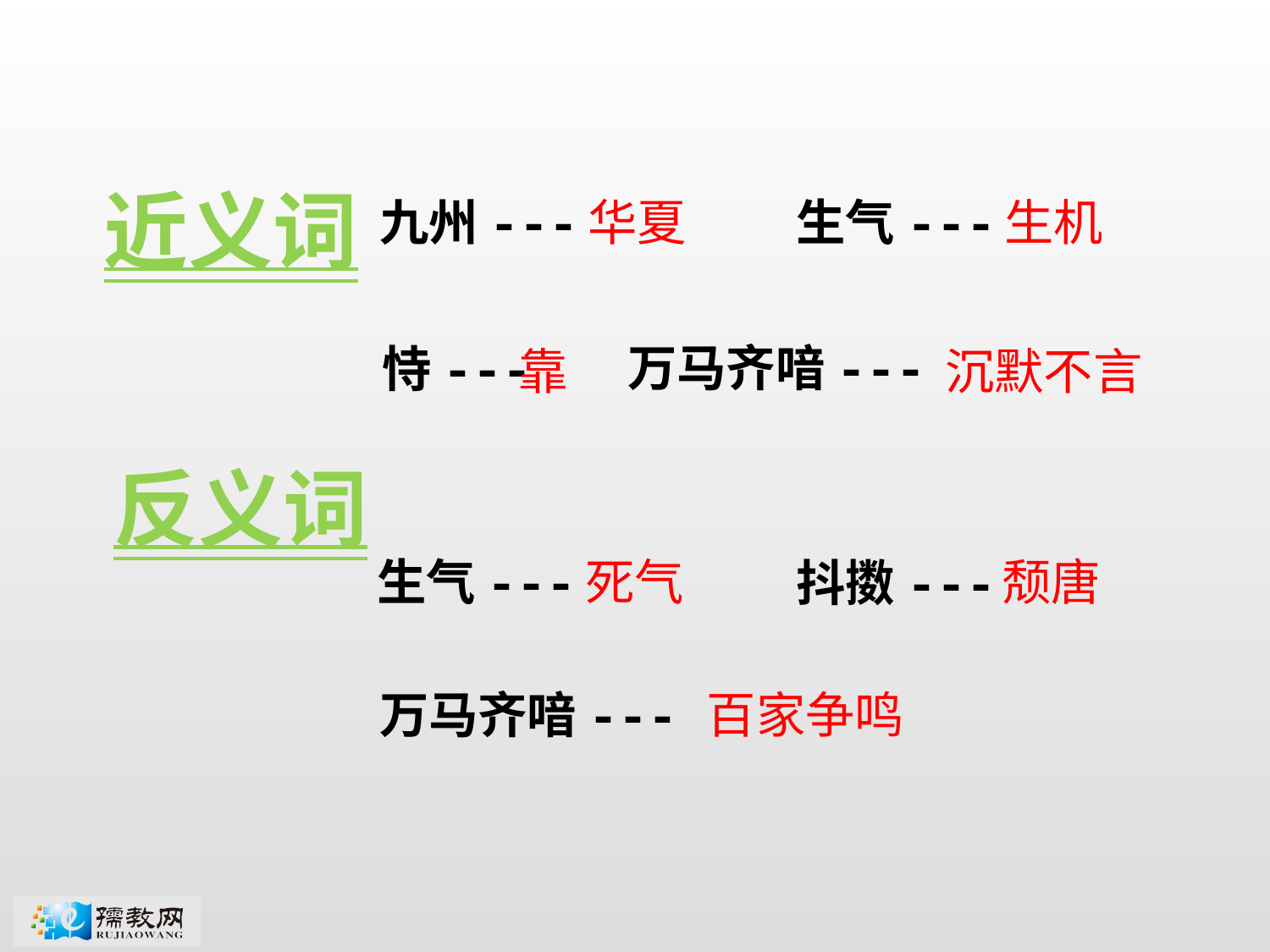

近义词
九州---
华夏
生气---
生机
万马齐喑---
恃---
靠
沉默不言
反义词
生气---
死气
颓唐
抖擞---
万马齐喑---
百家争鸣